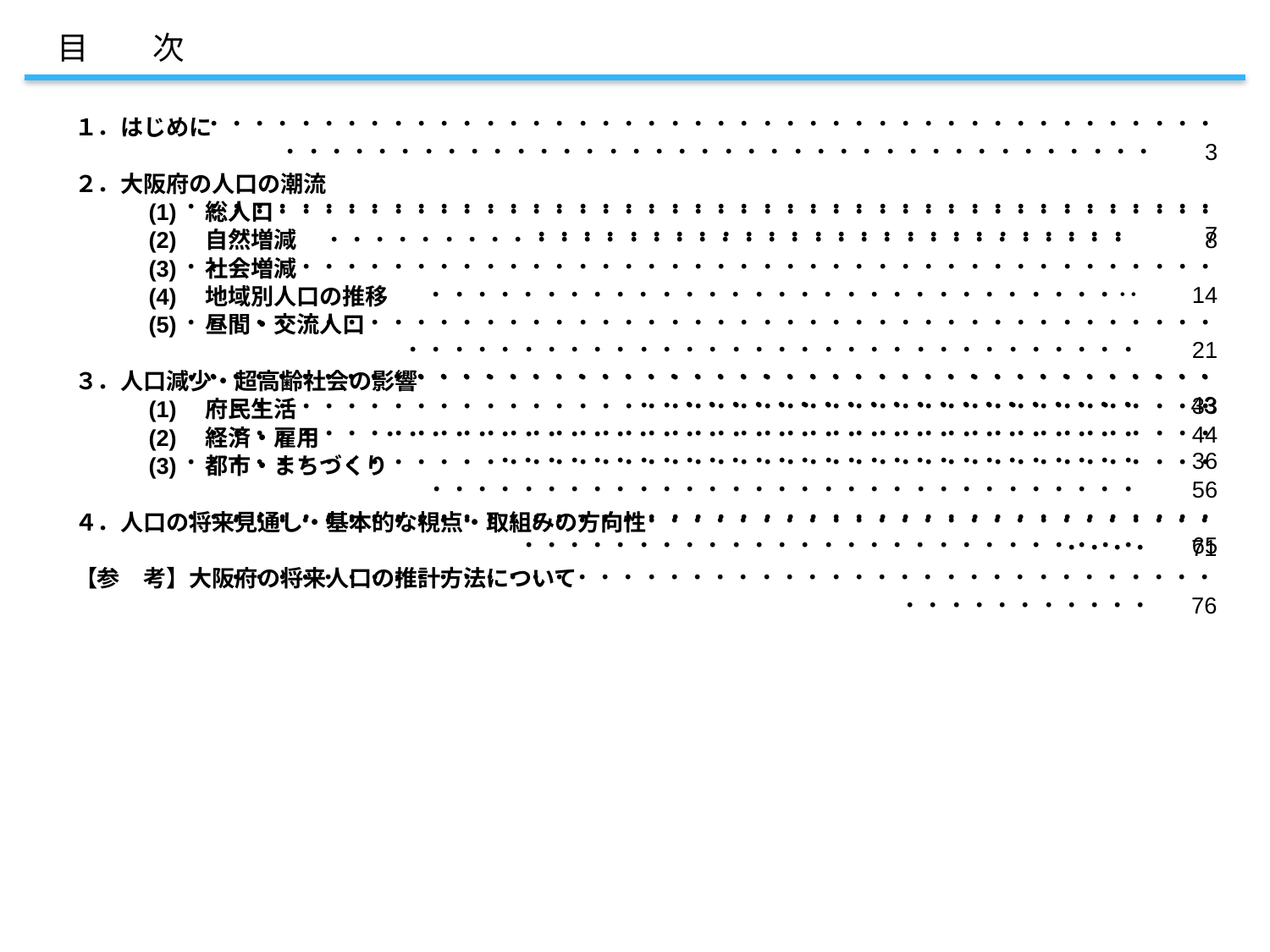

目　　次
　・・・・・・・・・・・・・・・・・・・・・・・・・・・・・・・・・・・・・・・・・・・・・・・・・・・・・・・・・・・・・・・・・・・・・・・・・・・・・・・・・・  　  3

・・・・・・・・・・・・・・・・・・・・・・・・・・・・・・・・・・・・・・・・・・・・・・・・・・・・・・・・・・・・・・・・・・・・・・・　　　7
１．はじめに

２．大阪府の人口の潮流
　　　(1)　総人口
　　　(2)　自然増減
　　　(3)　社会増減
　　　(4)　地域別人口の推移
　　　(5)　昼間・交流人口

３．人口減少・超高齢社会の影響
　　　(1)　府民生活
　　　(2)　経済・雇用
　　　(3)　都市・まちづくり

４．人口の将来見通し・基本的な視点・取組みの方向性

【参　考】大阪府の将来人口の推計方法について
　・・・・・・・・・・・・・・・・・・・・・・・・・・・・・・・・・・・・・・・・・・・・・・・・・・・・・・・・・・・・・・・・・・・・・・・・・・・・・・・　　　8
・・・・・・・・・・・・・・・・・・・・・・・・・・・・・・・・・・・・・・・・・・・・・・・・・・・・・・・・・・・・・・・・・・・・・・・・・・・･･　　14
・・・・・・・・・・・・・・・・・・・・・・・・・・・・・・・・・・・・・・・・・・・・・・・・・・・・・・・・・・・・・・・・・・・・・・・・・・・・・　　21
・・・・・・・・・・・・・・・・・・・・・・・・・・・・・・・・・・・・・・・・・・・・・・・・・・・・・・・・・・・・・・・・・・・　　33
　・・・・・・・・・・・・・・・・・・・・・・・・・・・・・・・・・・・・・・・・・・・・・・・・・・・・・・・・・・・・・・・・・・・・・・・・　　36
　・・・・・・・・・・・・・・・・・・・・・・・・・・・・・・・・・・・・・・・・・・・・・・・・・・・・・・・・・・・・・・・・　　43
　・・・・・・・・・・・・・・・・・・・・・・・・・・・・・・・・・・・・・・・・・・・・・・・・・・・・・・・・・・・・・・・・・・・・・・・・・・・・・　　44
・・・・・・・・・・・・・・・・・・・・・・・・・・・・・・・・・・・・・・・・・・・・・・・・・・・・・・・・・・・・・・・・・・・・・・・・・・・・　　56
・・・・・・・・・・・・・・・・・・・・・・・・・・・・・・・・・・・・・・・・・・・・・・・・・・・・・・・・・・・・・・・・・・・・・・・・　　65

　・・・・・・・・・・・・・・・・・・・・・・・・・・・・・・・・・・・・・・・・・・・・・・・ 　 71
　・・・・・・・・・・・・・・・・・・・・・・・・・・・・・・・・・・・・・・・・・・・・・・・・・・・・・・ 　 76